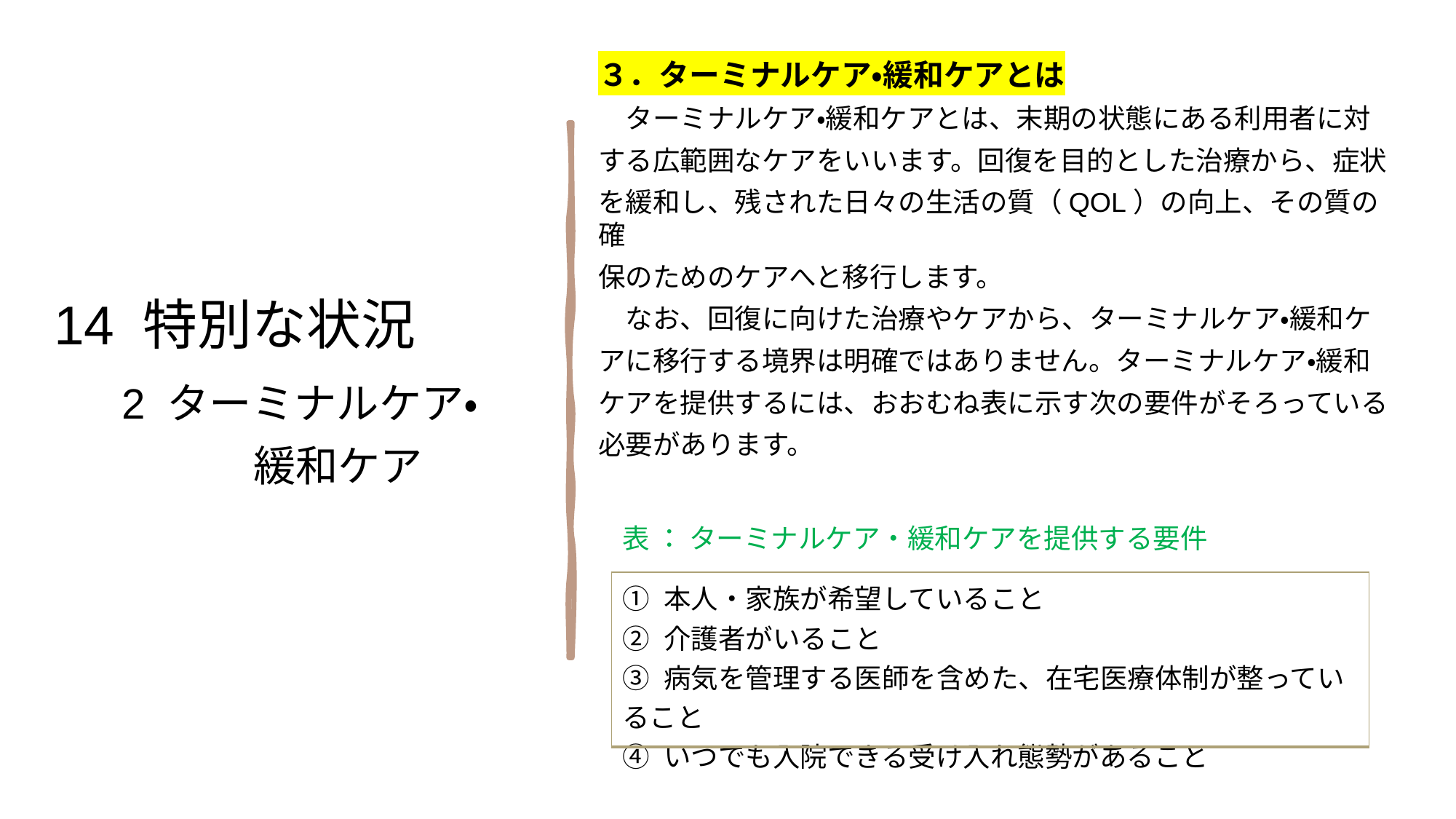

３．ターミナルケア・緩和ケアとは
　ターミナルケア・緩和ケアとは、末期の状態にある利用者に対
する広範囲なケアをいいます。回復を目的とした治療から、症状
を緩和し、残された日々の生活の質（QOL）の向上、その質の確
保のためのケアへと移行します。
　なお、回復に向けた治療やケアから、ターミナルケア・緩和ケ
アに移行する境界は明確ではありません。ターミナルケア・緩和
ケアを提供するには、おおむね表に示す次の要件がそろっている
必要があります。
14 特別な状況
　2 ターミナルケア・
                    緩和ケア

表 ： ターミナルケア・緩和ケアを提供する要件
| ① 本人・家族が希望していること ② 介護者がいること ③ 病気を管理する医師を含めた、在宅医療体制が整っていること ④ いつでも入院できる受け入れ態勢があること |
| --- |